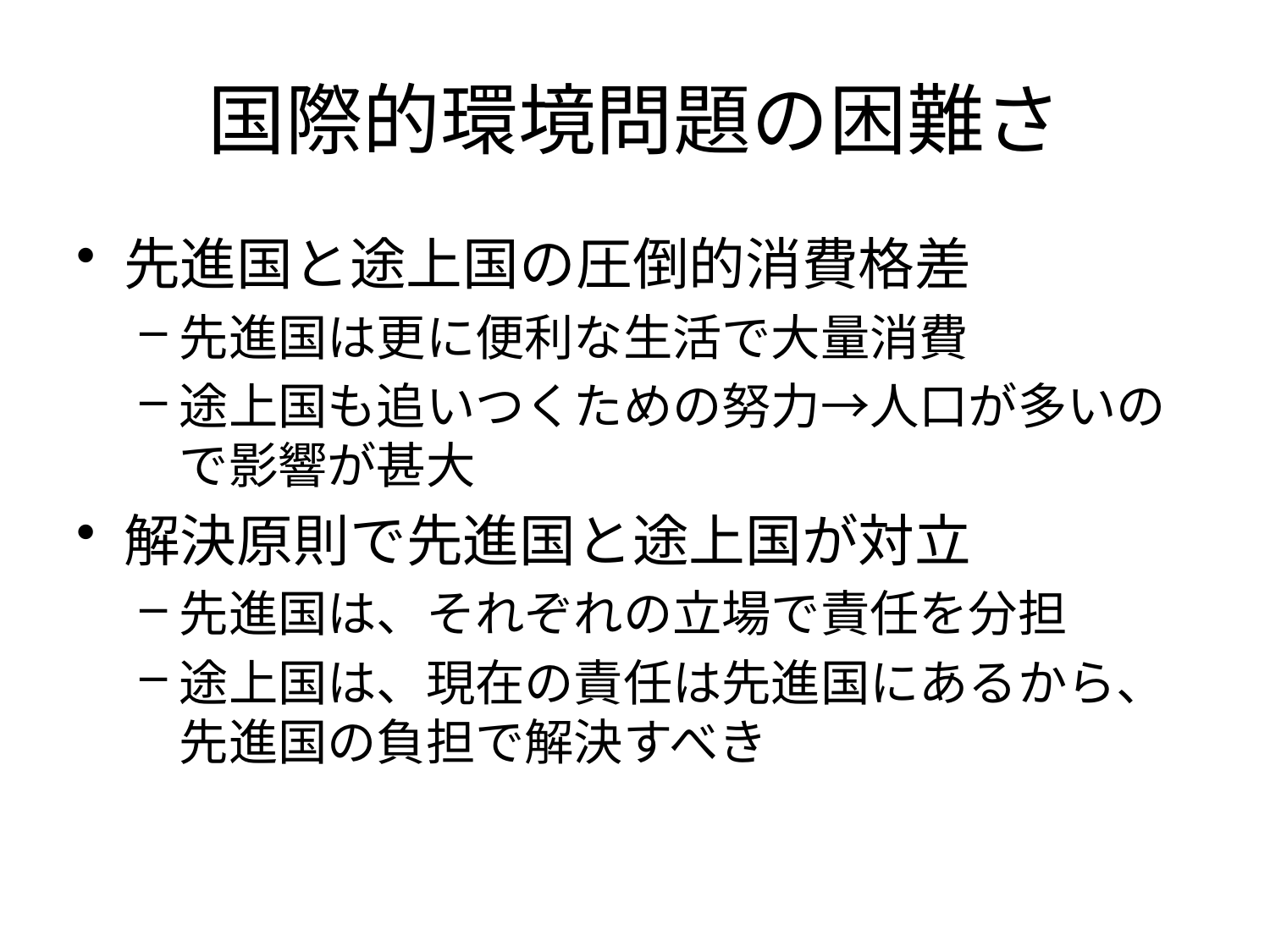

# 国際的環境問題の困難さ
先進国と途上国の圧倒的消費格差
先進国は更に便利な生活で大量消費
途上国も追いつくための努力→人口が多いので影響が甚大
解決原則で先進国と途上国が対立
先進国は、それぞれの立場で責任を分担
途上国は、現在の責任は先進国にあるから、先進国の負担で解決すべき